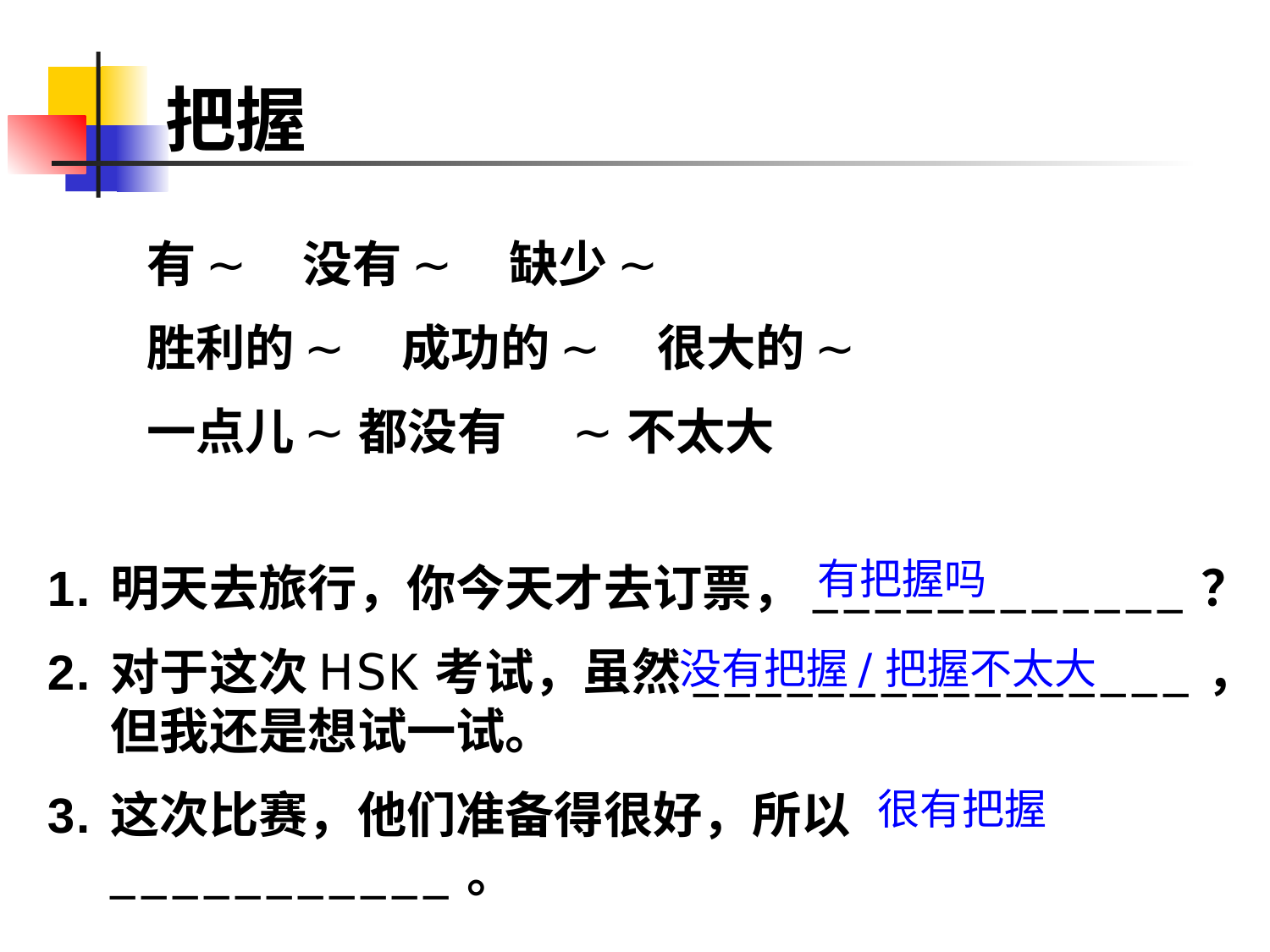

# 把握
有~   没有~   缺少~
胜利的~   成功的~   很大的~
一点儿~都没有     ~不太大
有把握吗
明天去旅行，你今天才去订票，____________？
对于这次HSK考试，虽然________________，但我还是想试一试。
这次比赛，他们准备得很好，所以___________。
没有把握/把握不太大
很有把握